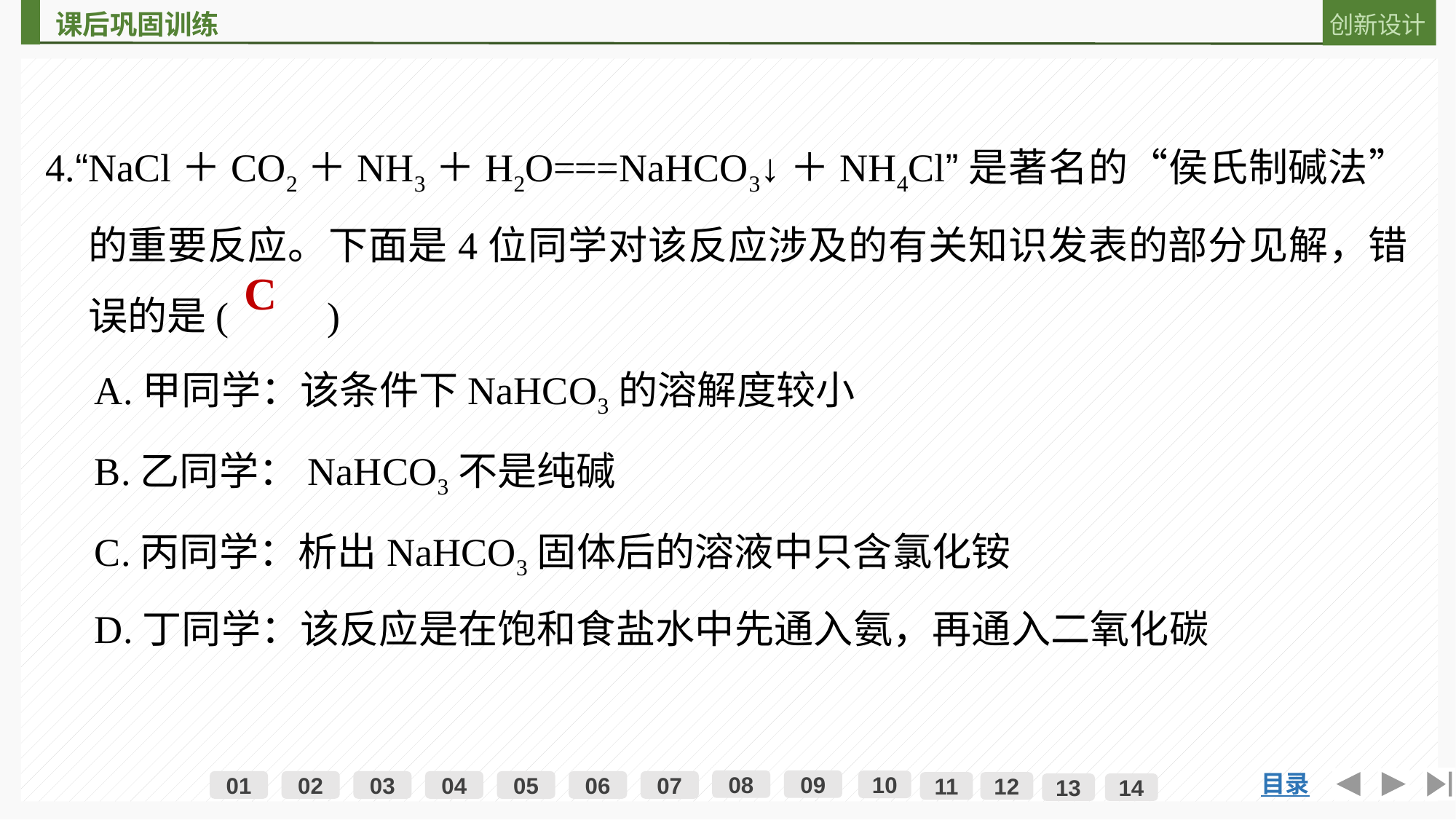

4.“NaCl＋CO2＋NH3＋H2O===NaHCO3↓＋NH4Cl”是著名的“侯氏制碱法”的重要反应。下面是4位同学对该反应涉及的有关知识发表的部分见解，错误的是(　　)
　A.甲同学：该条件下NaHCO3的溶解度较小
　B.乙同学：NaHCO3不是纯碱
　C.丙同学：析出NaHCO3固体后的溶液中只含氯化铵
　D.丁同学：该反应是在饱和食盐水中先通入氨，再通入二氧化碳
C